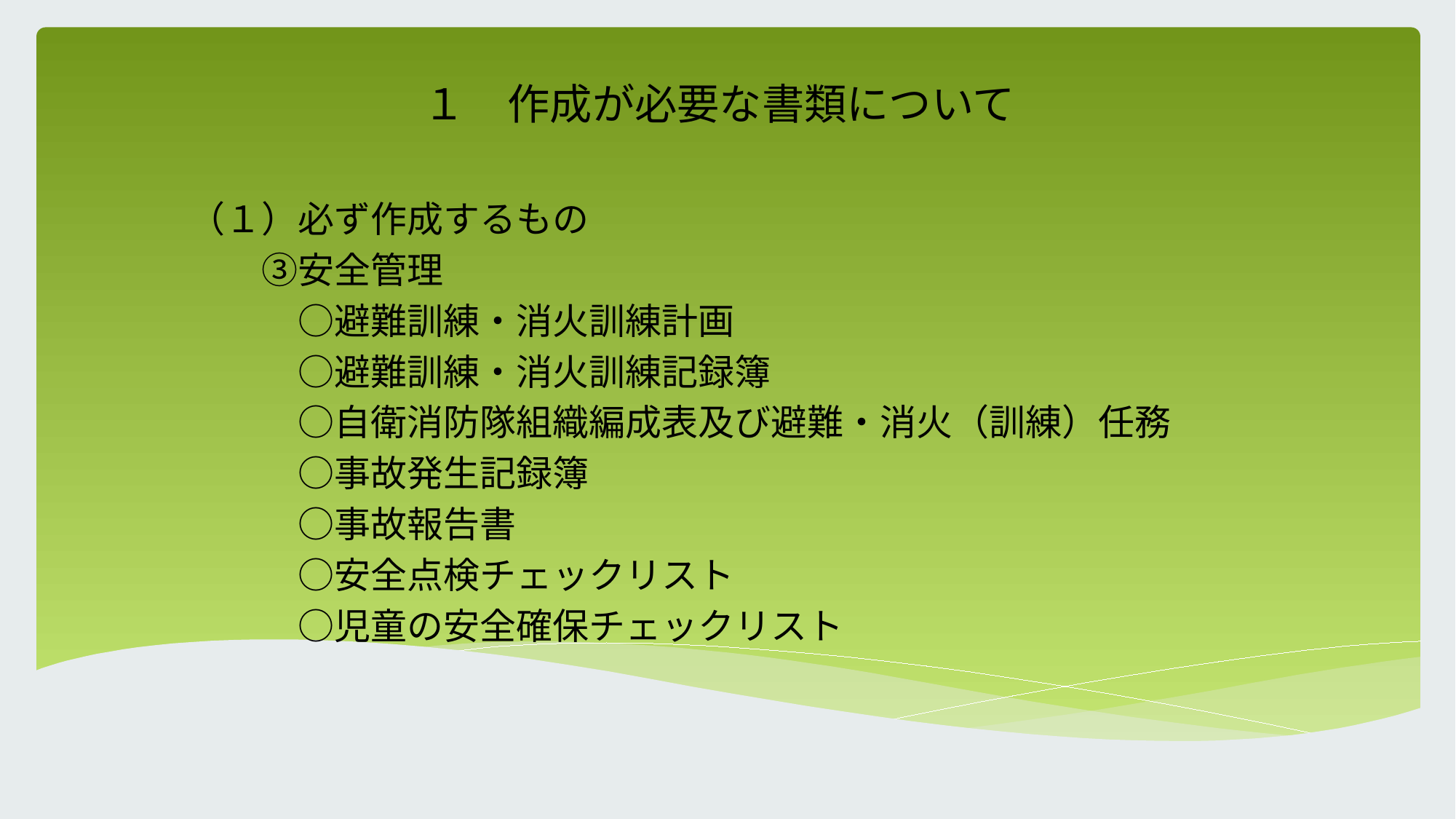

# １　作成が必要な書類について
（１）必ず作成するもの
　　③安全管理
　　　○避難訓練・消火訓練計画
　　　○避難訓練・消火訓練記録簿
　　　○自衛消防隊組織編成表及び避難・消火（訓練）任務
　　　○事故発生記録簿
　　　○事故報告書
　　　○安全点検チェックリスト
　　　○児童の安全確保チェックリスト